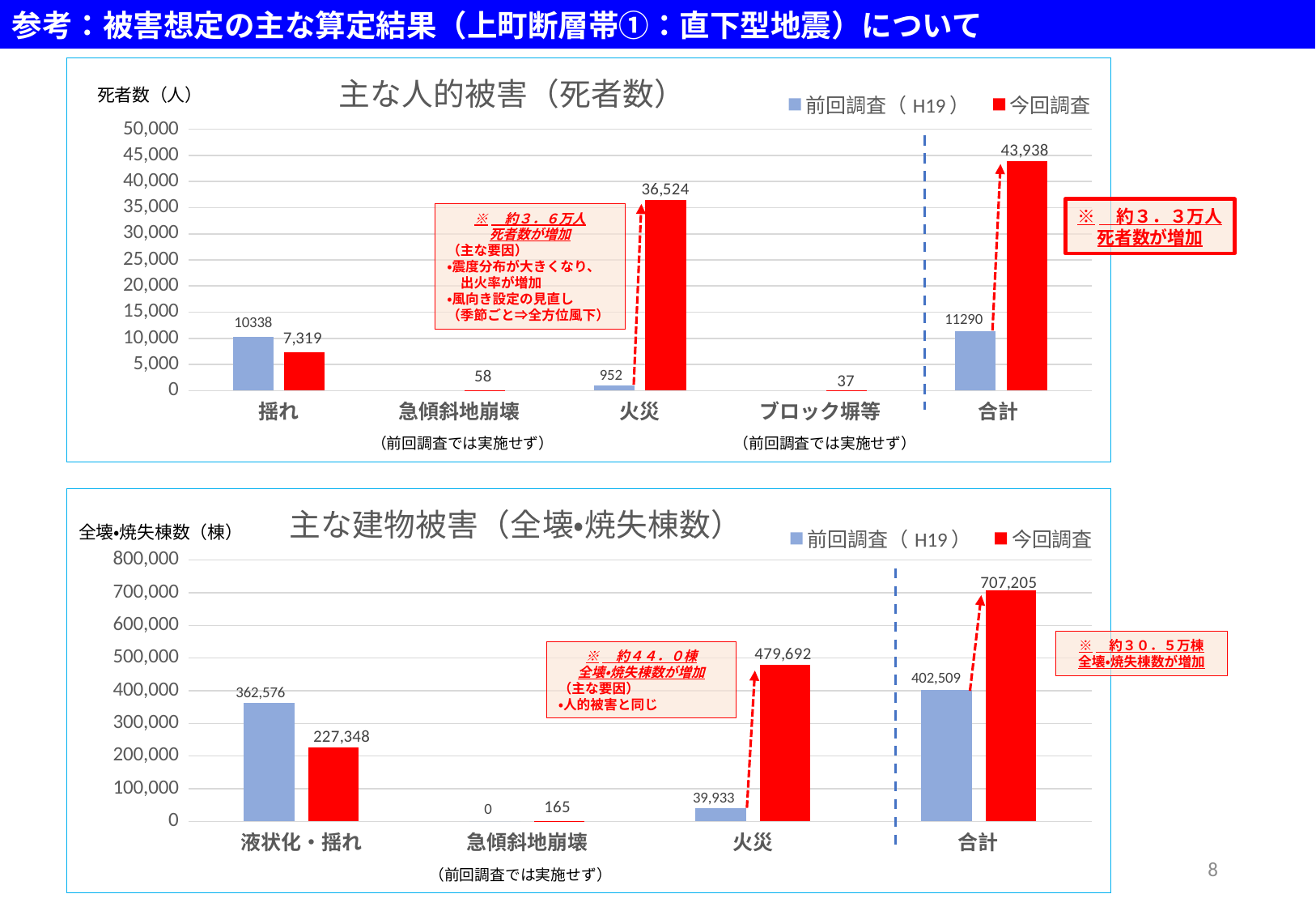

参考：被害想定の主な算定結果（上町断層帯①：直下型地震）について

### Chart: 主な人的被害（死者数）

| Category | 前回調査（H19） | 今回調査 |
|---|---|---|
| 揺れ | 10338.0 | 7319.0 |
| 急傾斜地崩壊 | None | 58.0 |
| 火災 | 952.0 | 36524.0 |
| ブロック塀等 | None | 37.0 |
| 合計  | 11290.0 | 43938.0 |
死者数（人）
※　約３．３万人
死者数が増加
※　約３．６万人
死者数が増加
（主な要因）
・震度分布が大きくなり、
　出火率が増加
・風向き設定の見直し
（季節ごと⇒全方位風下）
（前回調査では実施せず）
（前回調査では実施せず）

### Chart: 主な建物被害（全壊・焼失棟数）

| Category | 前回調査（H19） | 今回調査 |
|---|---|---|
| 液状化・揺れ | 362576.0 | 227348.0 |
| 急傾斜地崩壊 | 0.0 | 165.0 |
| 火災 | 39933.0 | 479692.0 |
| 合計 | 402509.0 | 707205.0 |
全壊・焼失棟数（棟）
※　約３０．５万棟
全壊・焼失棟数が増加
※　約４４．０棟
全壊・焼失棟数が増加
（主な要因）
・人的被害と同じ
8
（前回調査では実施せず）